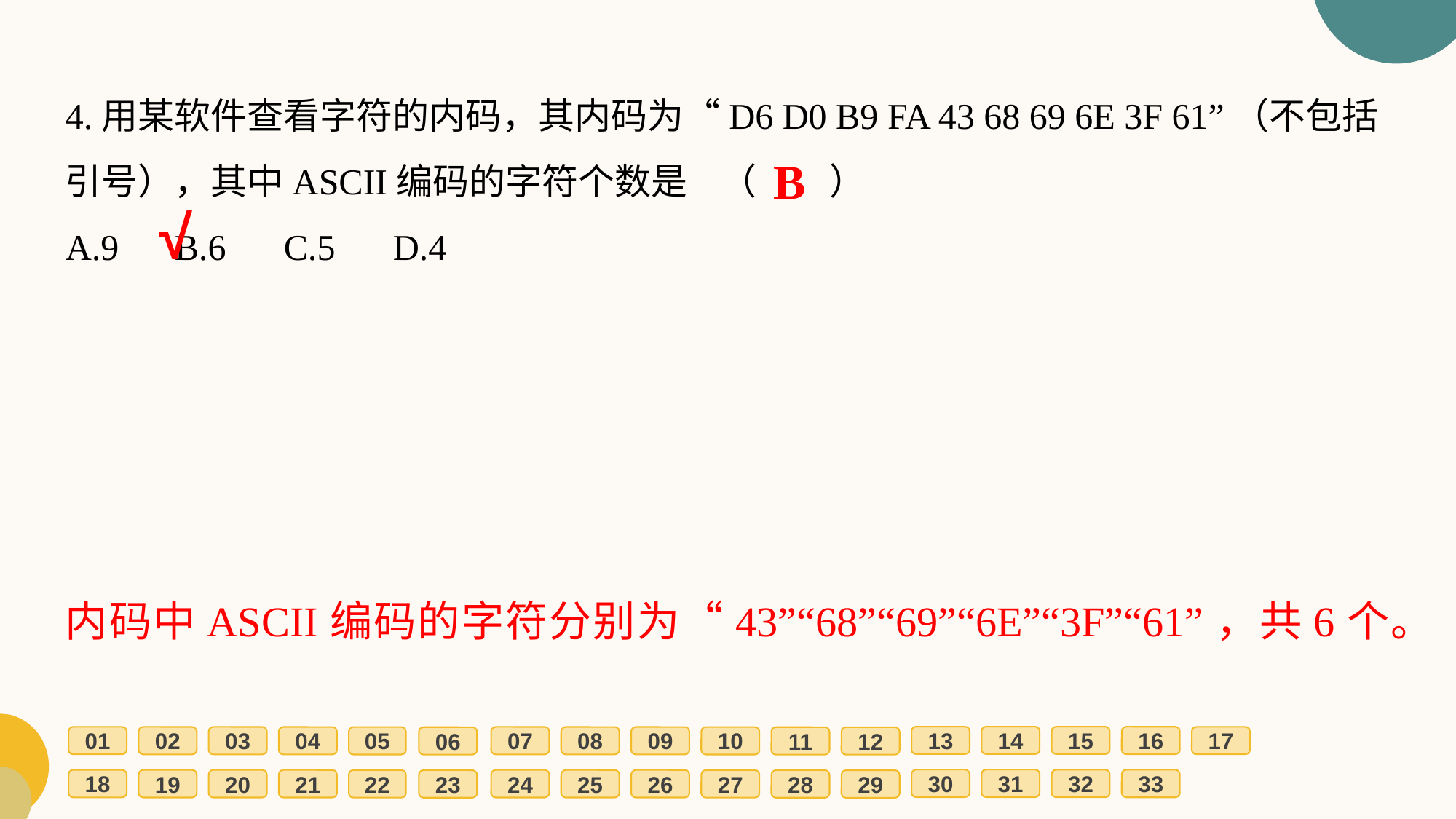

4.用某软件查看字符的内码，其内码为“D6 D0 B9 FA 43 68 69 6E 3F 61”（不包括引号），其中ASCII编码的字符个数是	（　　）
A.9	B.6	C.5	D.4
B
√
内码中ASCII编码的字符分别为“43”“68”“69”“6E”“3F”“61”，共6个。